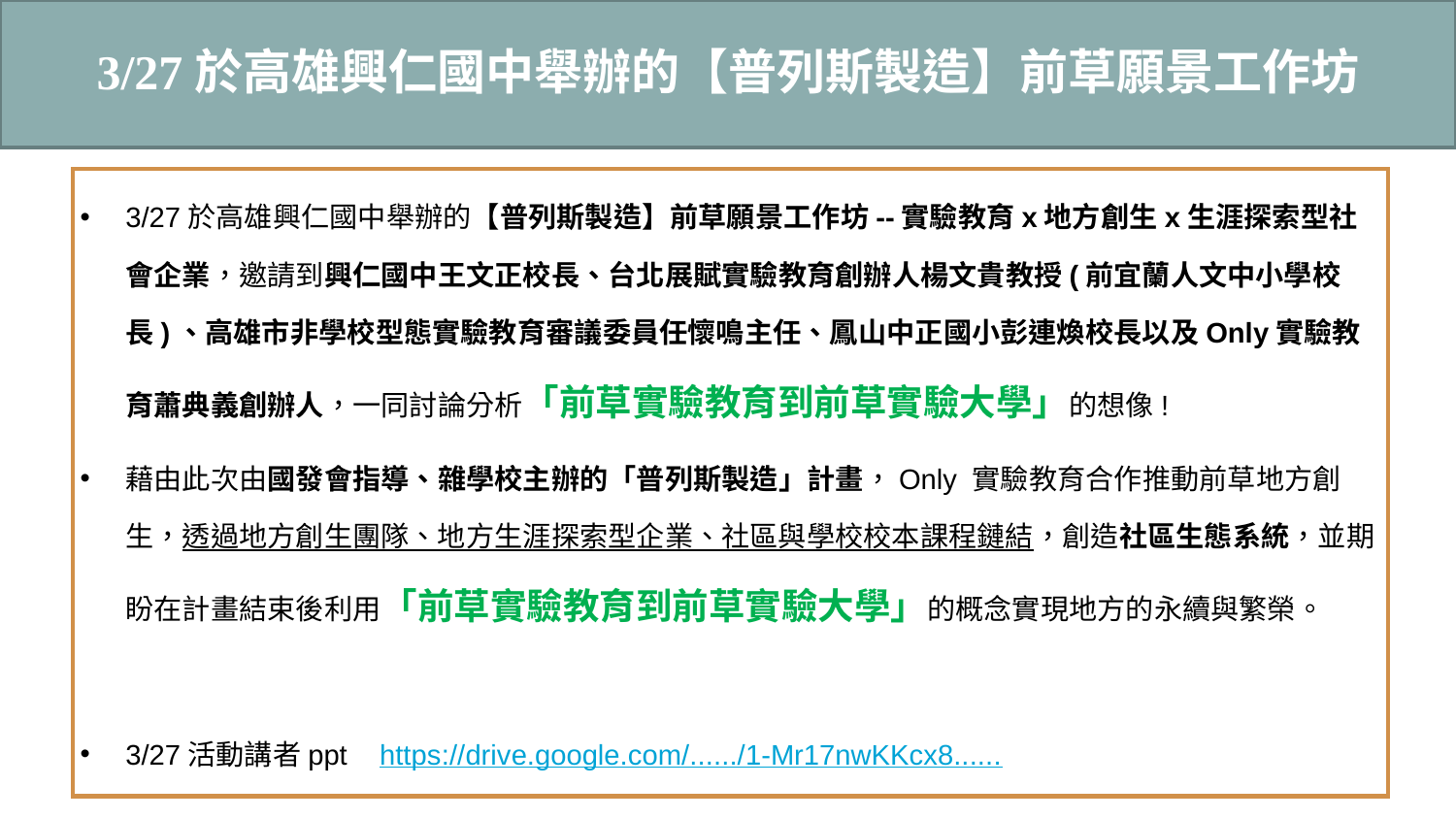

# 3/27於高雄興仁國中舉辦的【普列斯製造】前草願景工作坊
25
3/27於高雄興仁國中舉辦的【普列斯製造】前草願景工作坊--實驗教育x地方創生x生涯探索型社會企業，邀請到興仁國中王文正校長、台北展賦實驗教育創辦人楊文貴教授(前宜蘭人文中小學校長)、高雄市非學校型態實驗教育審議委員任懷鳴主任、鳳山中正國小彭連煥校長以及Only實驗教育蕭典義創辦人，一同討論分析「前草實驗教育到前草實驗大學」的想像!
藉由此次由國發會指導、雜學校主辦的「普列斯製造」計畫，Only 實驗教育合作推動前草地方創生，透過地方創生團隊、地方生涯探索型企業、社區與學校校本課程鏈結，創造社區生態系統，並期盼在計畫結束後利用「前草實驗教育到前草實驗大學」的概念實現地方的永續與繁榮。

3/27活動講者ppt    https://drive.google.com/....../1-Mr17nwKKcx8......